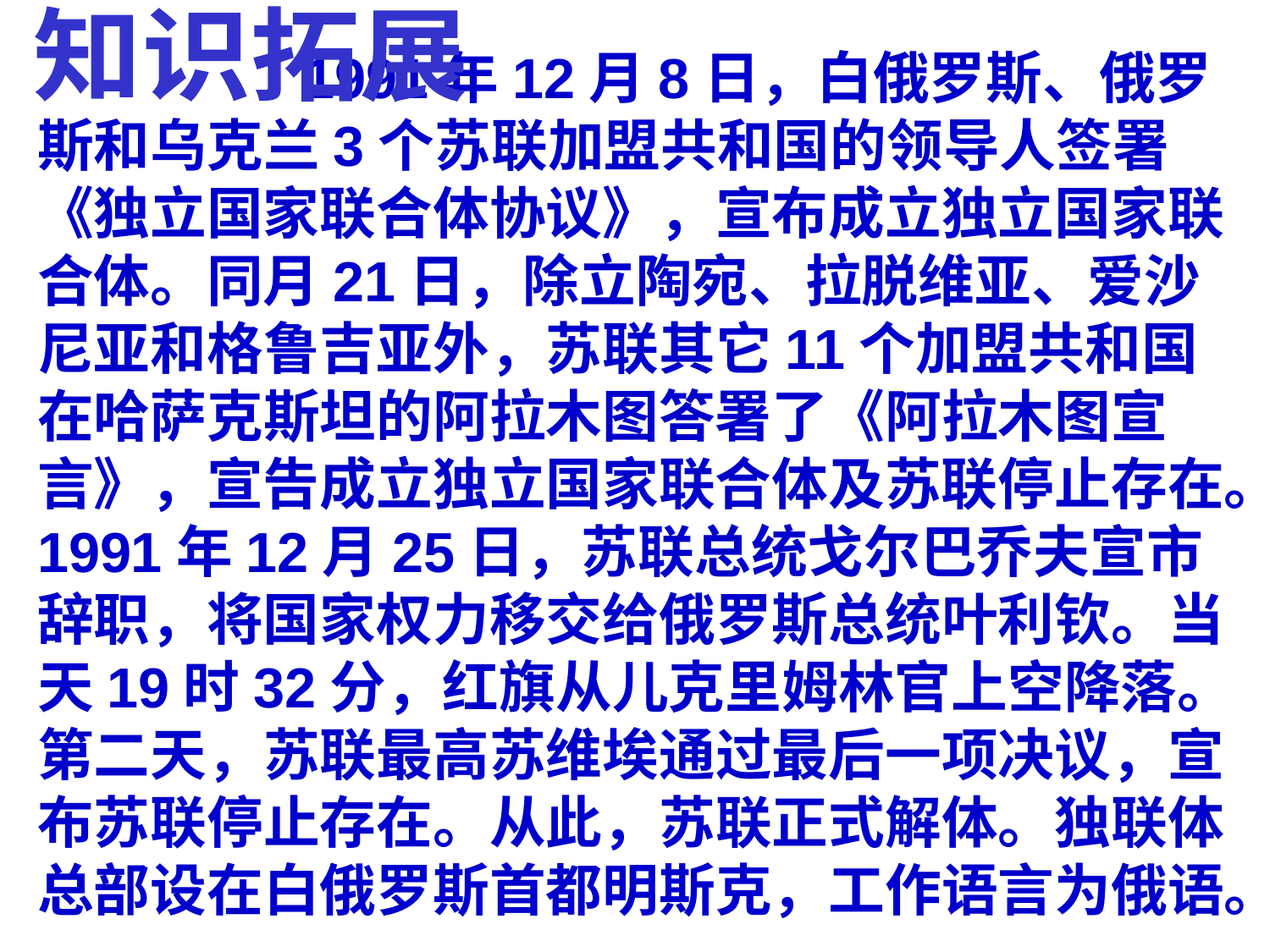

知识拓展
                 1991年12月8日，白俄罗斯、俄罗斯和乌克兰3个苏联加盟共和国的领导人签署《独立国家联合体协议》，宣布成立独立国家联合体。同月21日，除立陶宛、拉脱维亚、爱沙尼亚和格鲁吉亚外，苏联其它11个加盟共和国在哈萨克斯坦的阿拉木图答署了《阿拉木图宣言》，宣告成立独立国家联合体及苏联停止存在。1991年12月25日，苏联总统戈尔巴乔夫宣市辞职，将国家权力移交给俄罗斯总统叶利钦。当天19时32分，红旗从儿克里姆林官上空降落。第二天，苏联最高苏维埃通过最后一项决议，宣布苏联停止存在。从此，苏联正式解体。独联体总部设在白俄罗斯首都明斯克，工作语言为俄语。